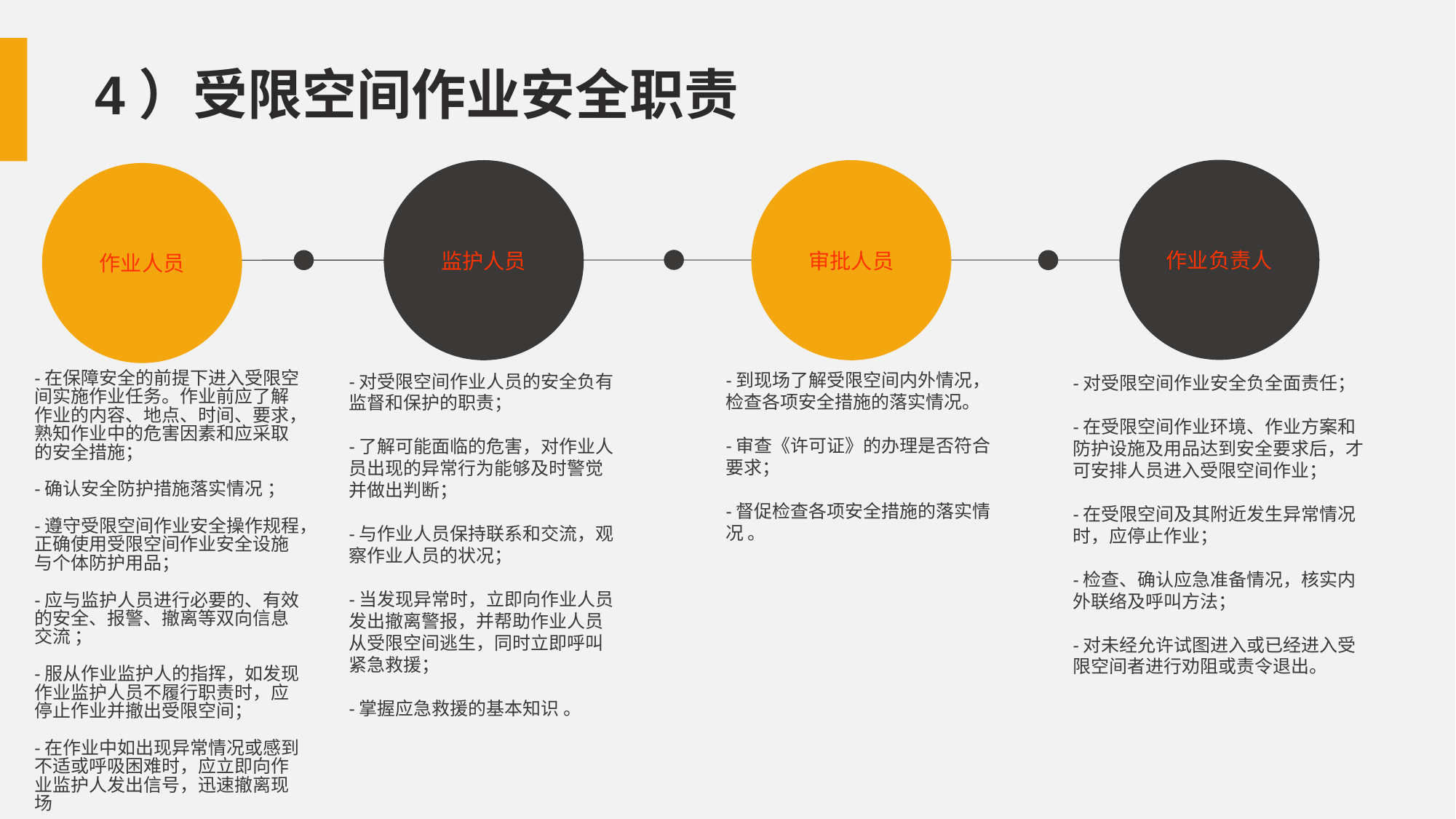

4）受限空间作业安全职责
作业负责人
监护人员
审批人员
作业人员

-到现场了解受限空间内外情况，检查各项安全措施的落实情况。

-审查《许可证》的办理是否符合要求；

-督促检查各项安全措施的落实情况 。

-在保障安全的前提下进入受限空间实施作业任务。作业前应了解作业的内容、地点、时间、要求，熟知作业中的危害因素和应采取的安全措施；

-确认安全防护措施落实情况 ；

-遵守受限空间作业安全操作规程，正确使用受限空间作业安全设施与个体防护用品；

-应与监护人员进行必要的、有效的安全、报警、撤离等双向信息交流 ；

-服从作业监护人的指挥，如发现作业监护人员不履行职责时，应停止作业并撤出受限空间；

-在作业中如出现异常情况或感到不适或呼吸困难时，应立即向作业监护人发出信号，迅速撤离现场

-对受限空间作业人员的安全负有监督和保护的职责；

-了解可能面临的危害，对作业人员出现的异常行为能够及时警觉并做出判断；

-与作业人员保持联系和交流，观察作业人员的状况；

-当发现异常时，立即向作业人员发出撤离警报，并帮助作业人员从受限空间逃生，同时立即呼叫紧急救援；

-掌握应急救援的基本知识 。
-对受限空间作业安全负全面责任；

-在受限空间作业环境、作业方案和防护设施及用品达到安全要求后，才可安排人员进入受限空间作业；

-在受限空间及其附近发生异常情况时，应停止作业；

-检查、确认应急准备情况，核实内外联络及呼叫方法；

-对未经允许试图进入或已经进入受限空间者进行劝阻或责令退出。